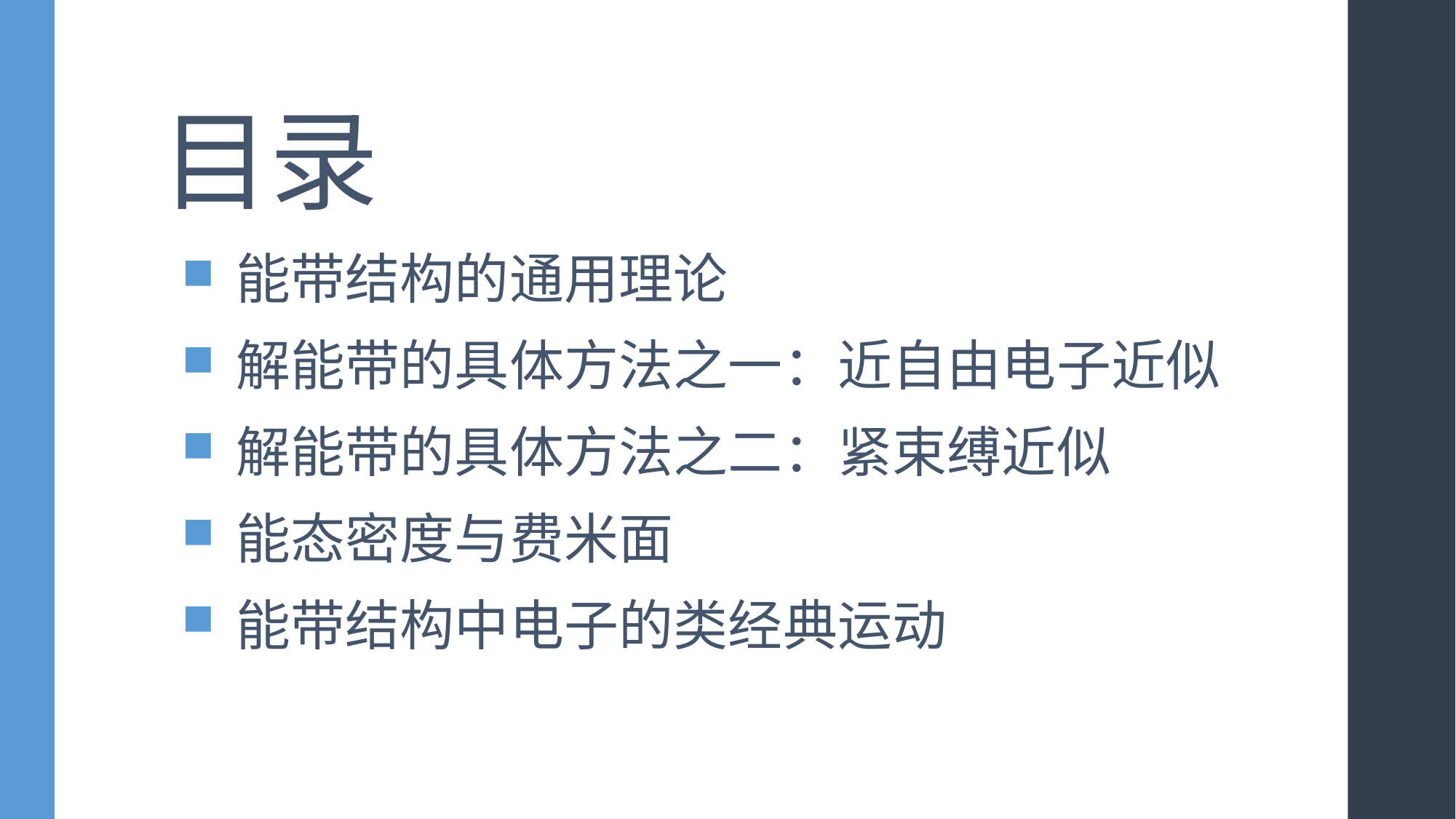

# 目录
能带结构的通用理论
解能带的具体方法之一：近自由电子近似
解能带的具体方法之二：紧束缚近似
能态密度与费米面
能带结构中电子的类经典运动
2